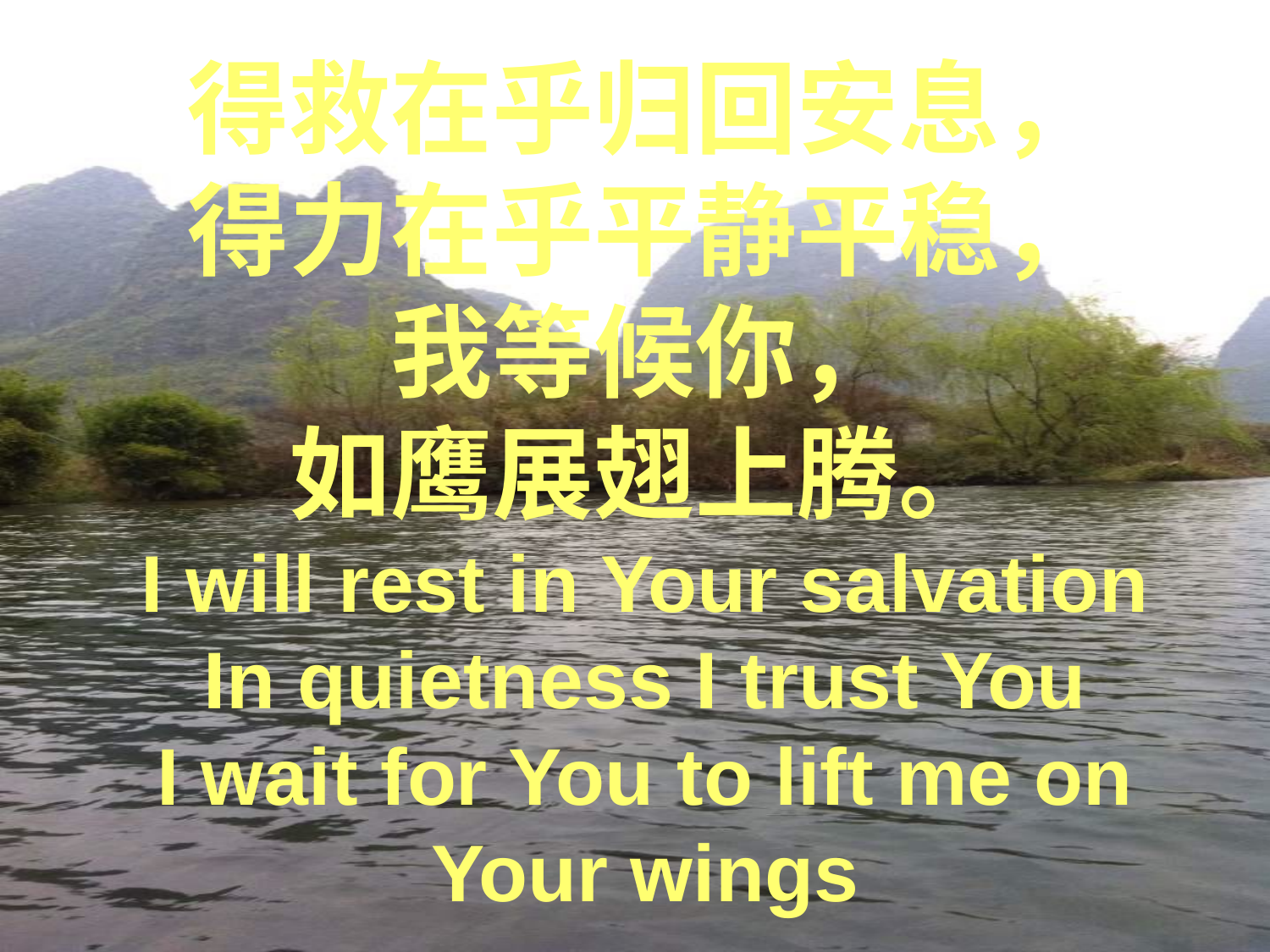

# 得救在乎归回安息， 得力在乎平静平稳， 我等候你， 如鹰展翅上腾。 I will rest in Your salvation In quietness I trust You I wait for You to lift me on Your wings